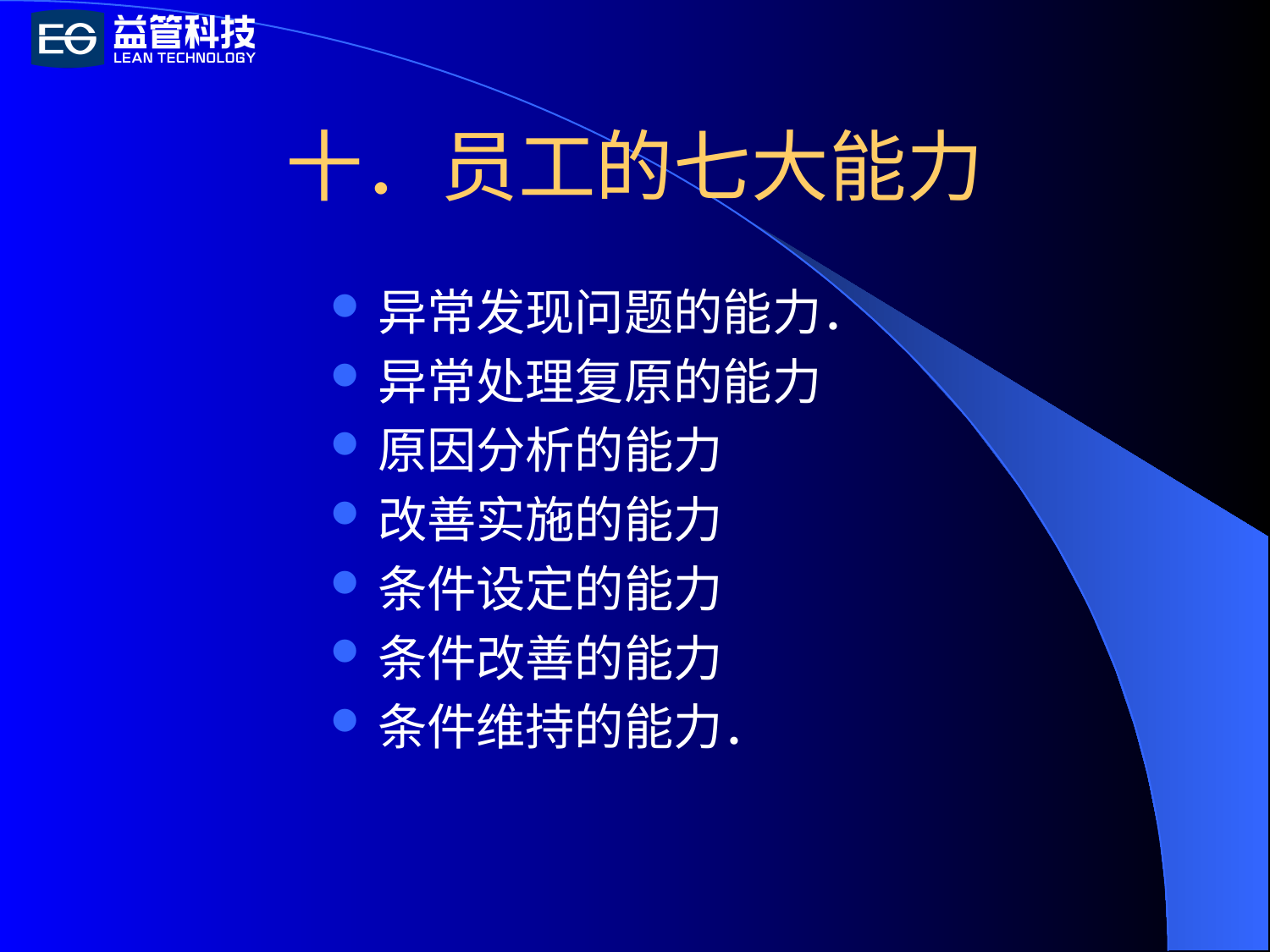

# 十．员工的七大能力
异常发现问题的能力．
异常处理复原的能力
原因分析的能力
改善实施的能力
条件设定的能力
条件改善的能力
条件维持的能力．